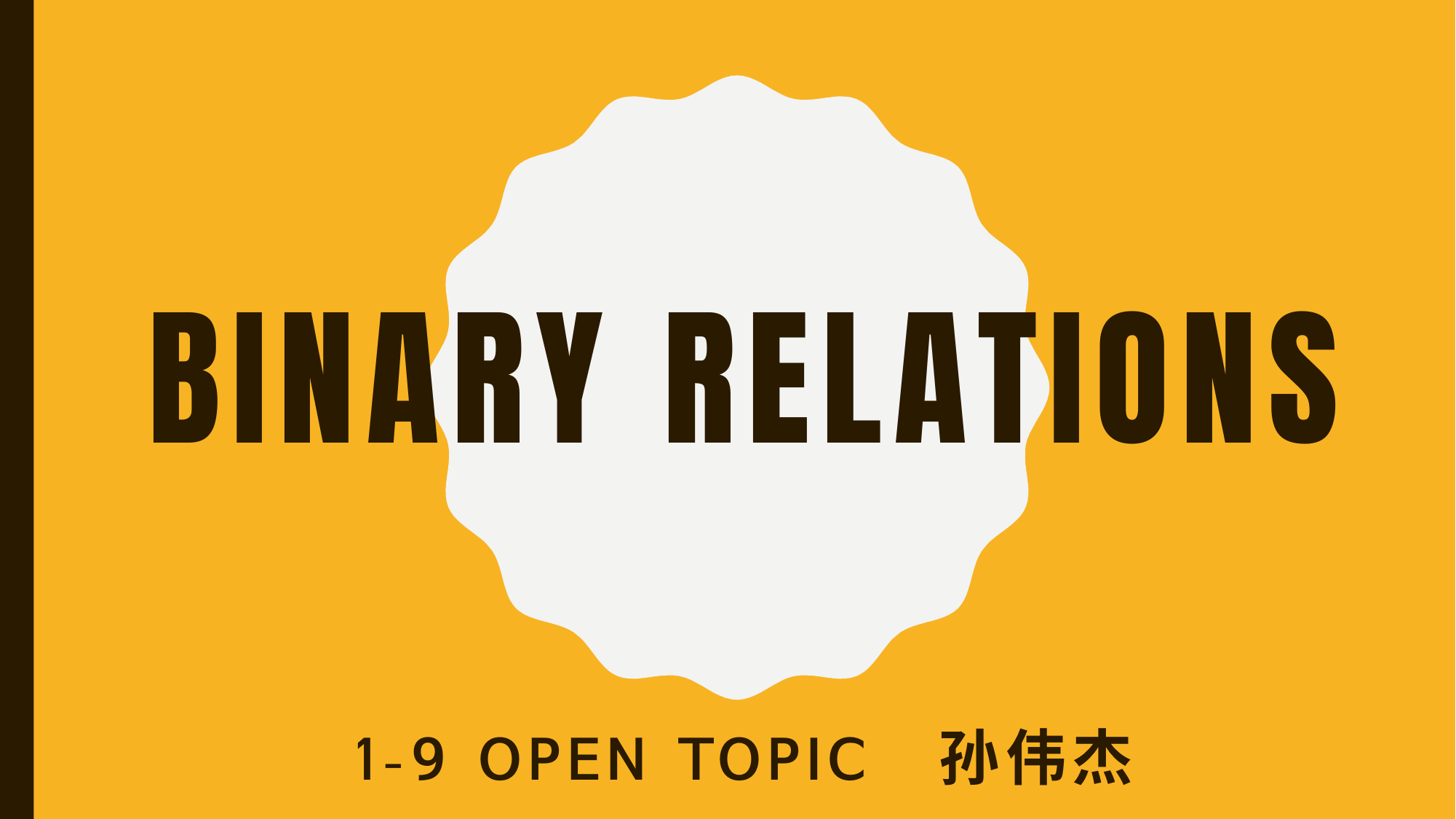

# Binary relations
1-9 Open topic  孙伟杰